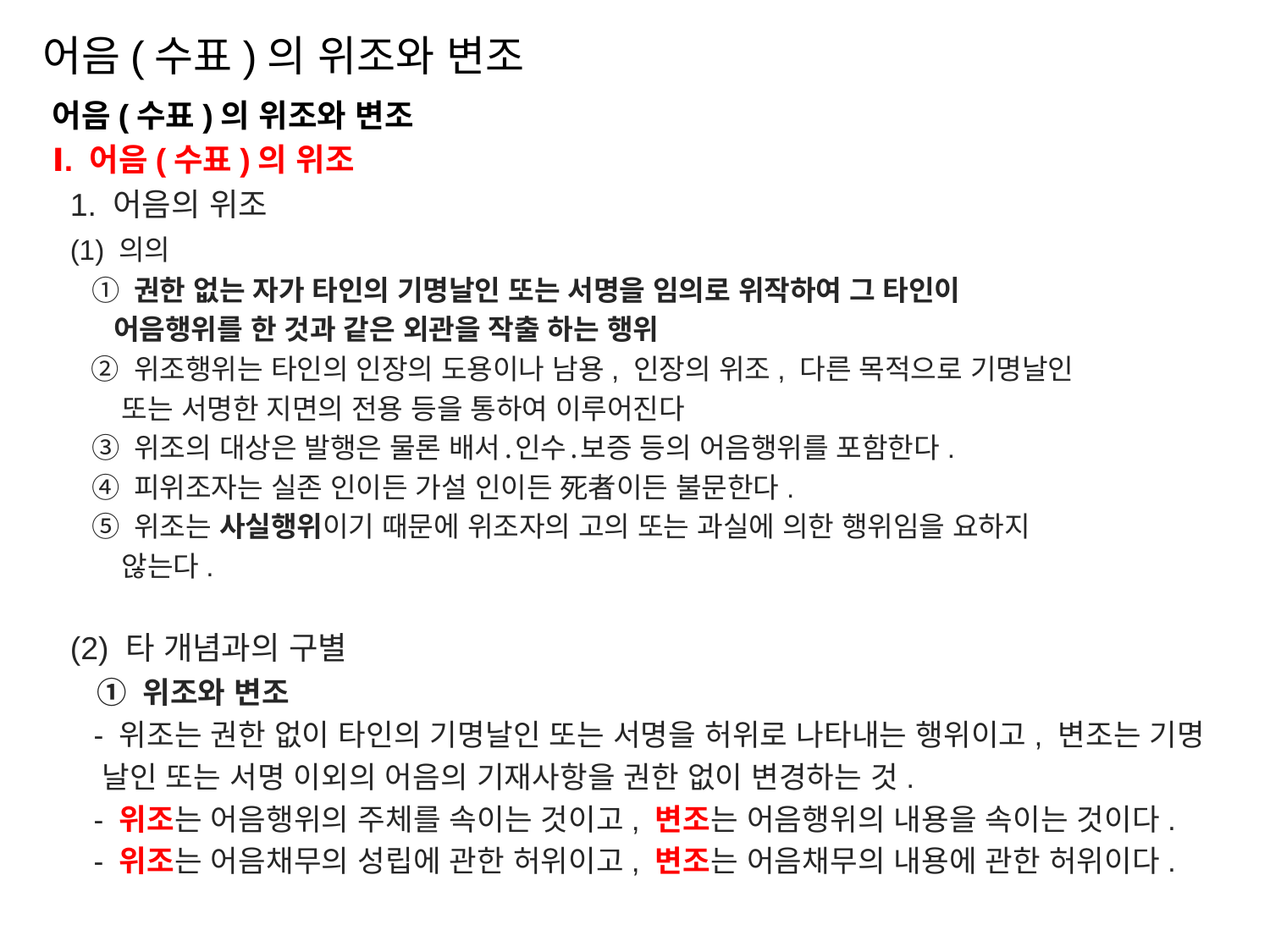

# 어음(수표)의 위조와 변조
어음(수표)의 위조와 변조
Ⅰ. 어음(수표)의 위조
  1. 어음의 위조
  (1) 의의
     ① 권한 없는 자가 타인의 기명날인 또는 서명을 임의로 위작하여 그 타인이
       어음행위를 한 것과 같은 외관을 작출 하는 행위
     ② 위조행위는 타인의 인장의 도용이나 남용, 인장의 위조, 다른 목적으로 기명날인
        또는 서명한 지면의 전용 등을 통하여 이루어진다
     ③ 위조의 대상은 발행은 물론 배서․인수․보증 등의 어음행위를 포함한다.
     ④ 피위조자는 실존 인이든 가설 인이든 死者이든 불문한다.
     ⑤ 위조는 사실행위이기 때문에 위조자의 고의 또는 과실에 의한 행위임을 요하지
        않는다.

  (2) 타 개념과의 구별
     ① 위조와 변조
     - 위조는 권한 없이 타인의 기명날인 또는 서명을 허위로 나타내는 행위이고, 변조는 기명
     날인 또는 서명 이외의 어음의 기재사항을 권한 없이 변경하는 것.
     - 위조는 어음행위의 주체를 속이는 것이고, 변조는 어음행위의 내용을 속이는 것이다.
     - 위조는 어음채무의 성립에 관한 허위이고, 변조는 어음채무의 내용에 관한 허위이다.